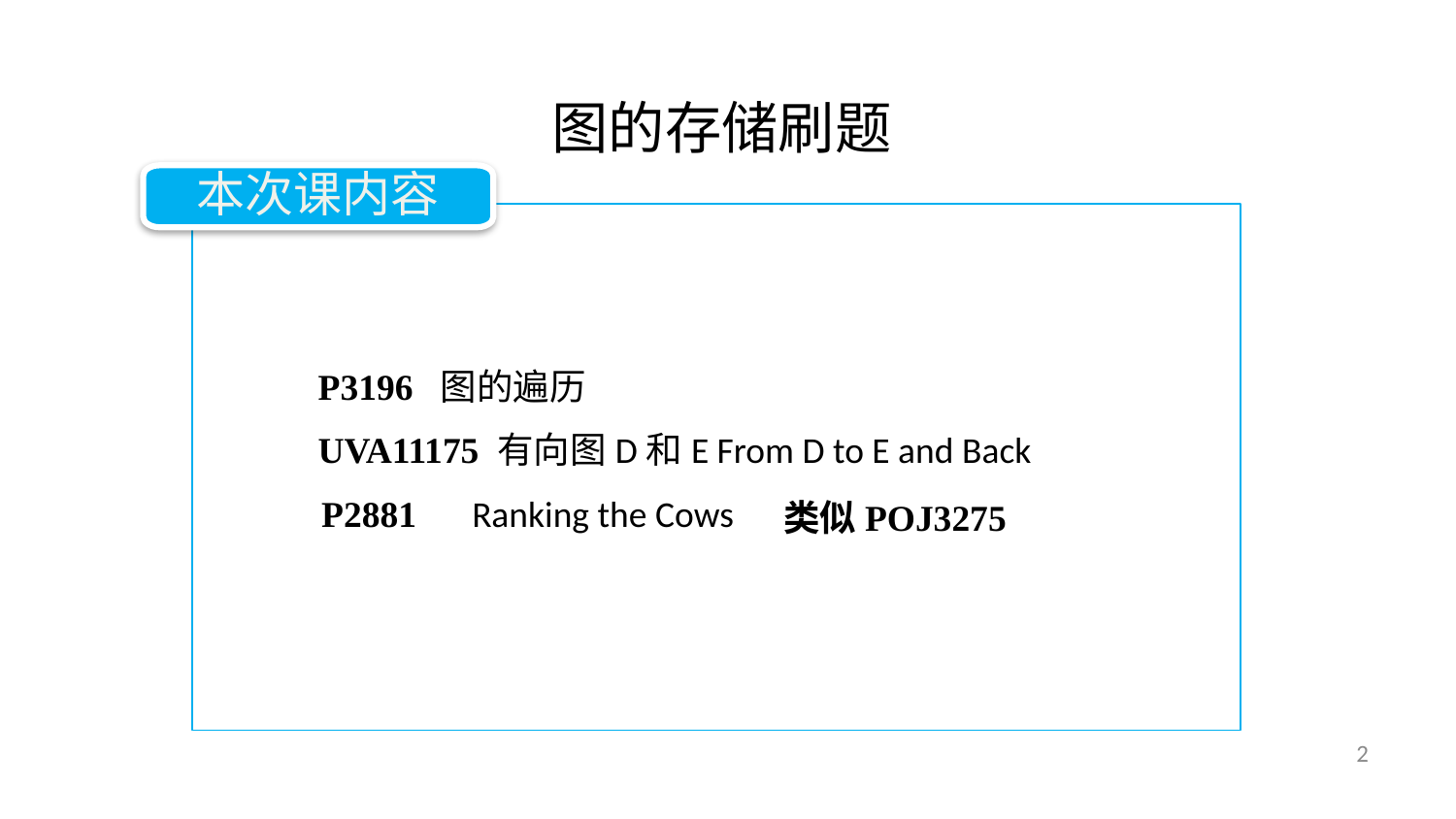

图的存储刷题
本次课内容

P3196  图的遍历
UVA11175 有向图D和E From D to E and Back
P2881      Ranking the Cows
类似POJ3275
2